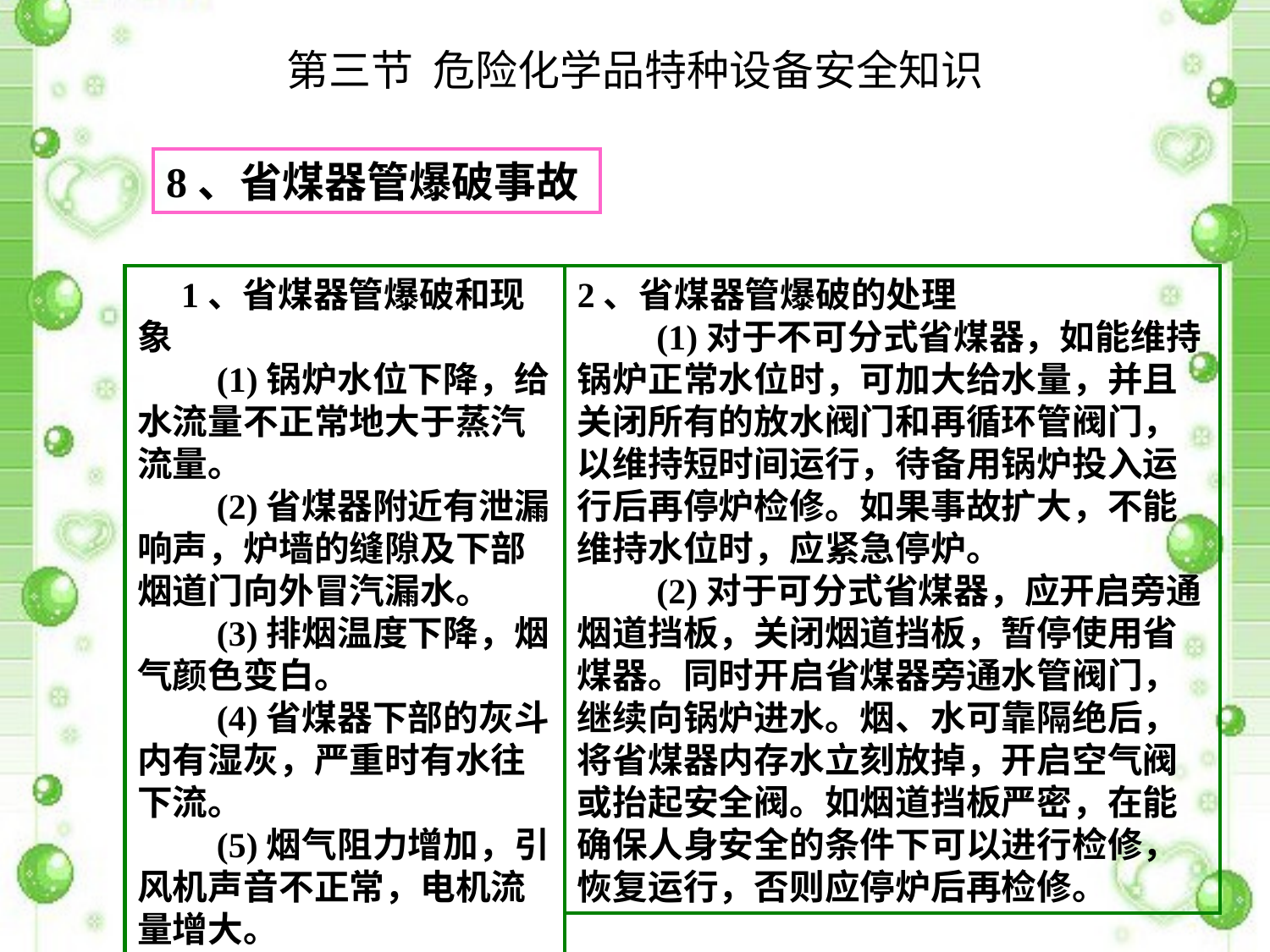

# 第三节  危险化学品特种设备安全知识
8、省煤器管爆破事故
　1、省煤器管爆破和现象
　　(1)锅炉水位下降，给水流量不正常地大于蒸汽流量。
　　(2)省煤器附近有泄漏响声，炉墙的缝隙及下部烟道门向外冒汽漏水。
　　(3)排烟温度下降，烟气颜色变白。
　　(4)省煤器下部的灰斗内有湿灰，严重时有水往下流。
　　(5)烟气阻力增加，引风机声音不正常，电机流量增大。
2、省煤器管爆破的处理
　　(1)对于不可分式省煤器，如能维持锅炉正常水位时，可加大给水量，并且关闭所有的放水阀门和再循环管阀门，以维持短时间运行，待备用锅炉投入运行后再停炉检修。如果事故扩大，不能维持水位时，应紧急停炉。
　　(2)对于可分式省煤器，应开启旁通烟道挡板，关闭烟道挡板，暂停使用省煤器。同时开启省煤器旁通水管阀门，继续向锅炉进水。烟、水可靠隔绝后，将省煤器内存水立刻放掉，开启空气阀或抬起安全阀。如烟道挡板严密，在能确保人身安全的条件下可以进行检修，恢复运行，否则应停炉后再检修。